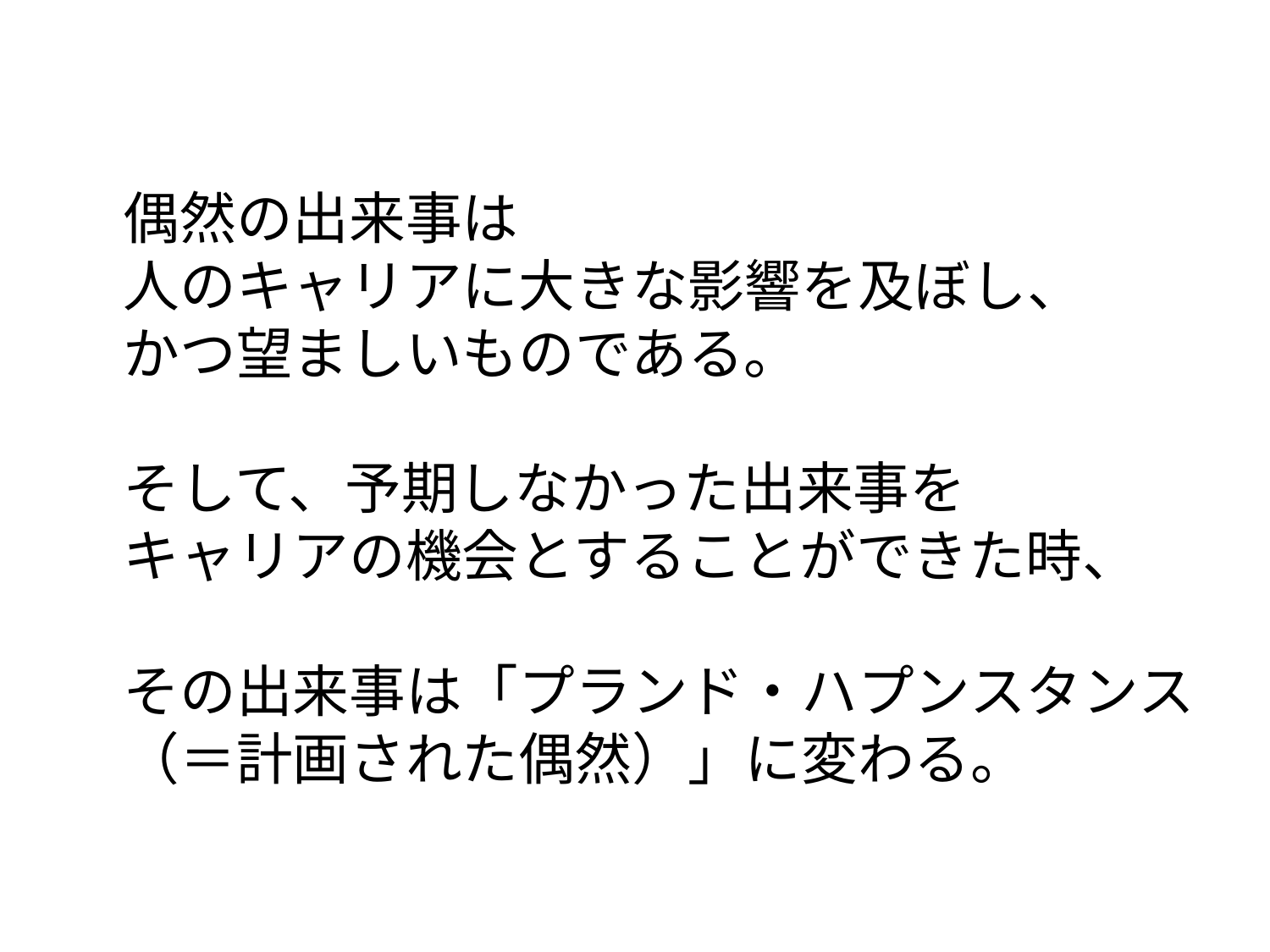

偶然の出来事は
人のキャリアに大きな影響を及ぼし、
かつ望ましいものである。

そして、予期しなかった出来事を
キャリアの機会とすることができた時、

その出来事は「プランド・ハプンスタンス
（＝計画された偶然）」に変わる。